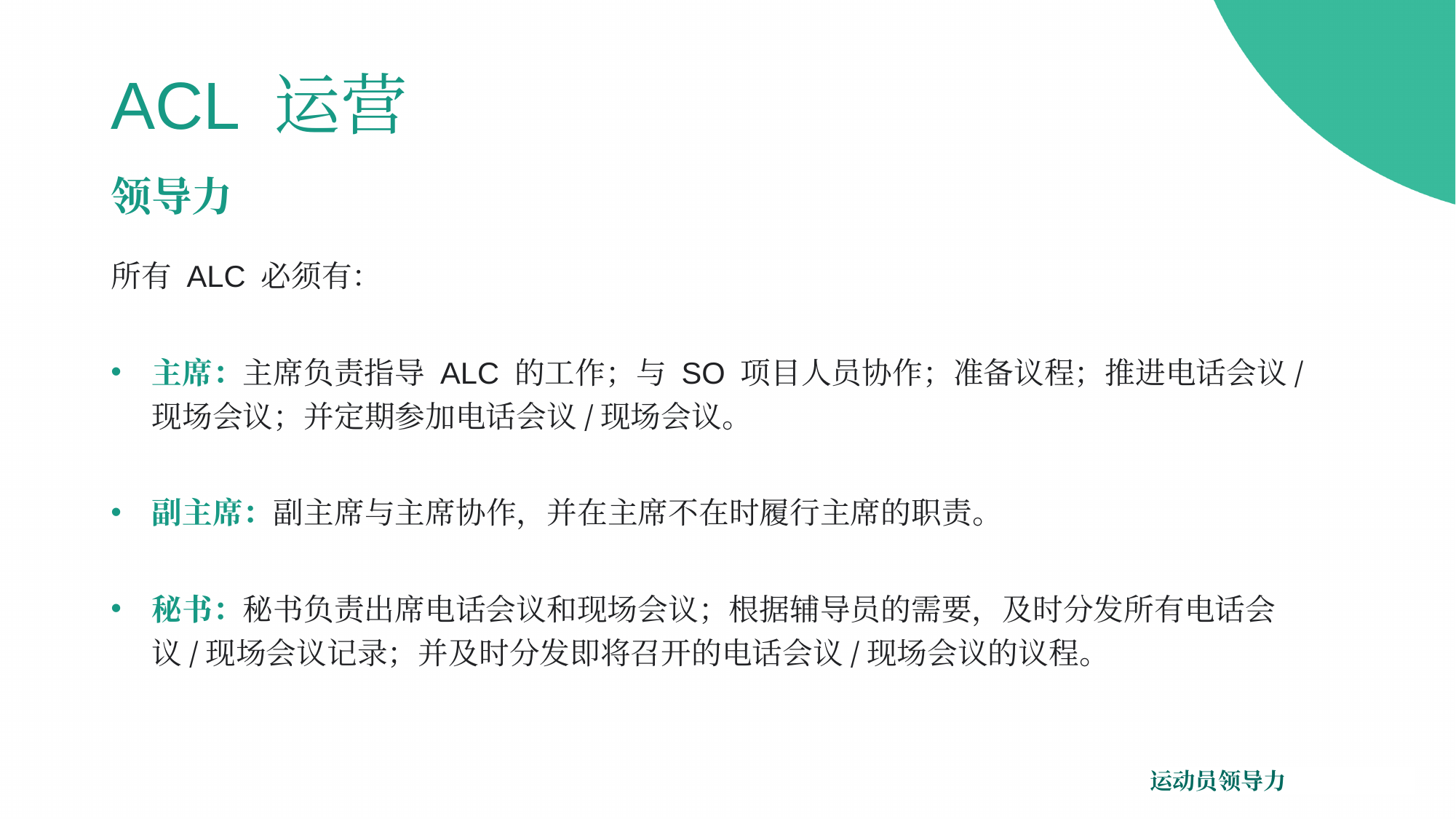

# ACL 运营
领导力
所有 ALC 必须有：

主席：主席负责指导 ALC 的工作；与 SO 项目人员协作；准备议程；推进电话会议/
现场会议；并定期参加电话会议/现场会议。

副主席：副主席与主席协作，并在主席不在时履行主席的职责。

秘书：秘书负责出席电话会议和现场会议；根据辅导员的需要，及时分发所有电话会议/现场会议记录；并及时分发即将召开的电话会议/现场会议的议程。
运动员领导力